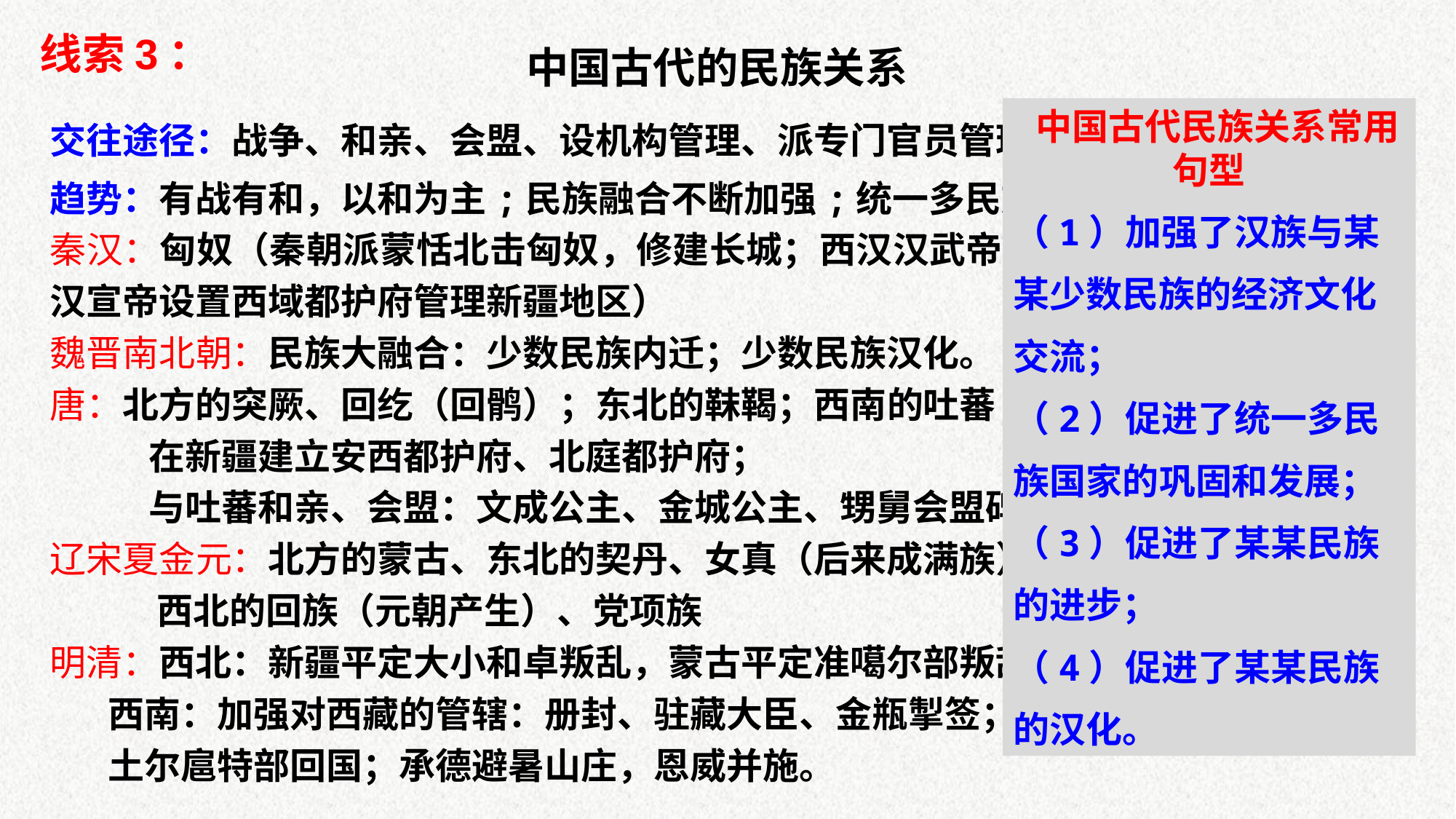

线索3：
中国古代的民族关系
 中国古代民族关系常用句型
（1）加强了汉族与某某少数民族的经济文化交流；
（2）促进了统一多民族国家的巩固和发展；
（3）促进了某某民族的进步；
（4）促进了某某民族的汉化。
交往途径：战争、和亲、会盟、设机构管理、派专门官员管理、册封等
趋势：有战有和，以和为主;民族融合不断加强;统一多民族国家巩固发展。
秦汉：匈奴（秦朝派蒙恬北击匈奴，修建长城；西汉汉武帝派卫青霍去病三击匈奴，汉宣帝设置西域都护府管理新疆地区）
魏晋南北朝：民族大融合：少数民族内迁；少数民族汉化。
唐：北方的突厥、回纥（回鹘）；东北的靺鞨；西南的吐蕃
           在新疆建立安西都护府、北庭都护府；
           与吐蕃和亲、会盟：文成公主、金城公主、甥舅会盟碑。
辽宋夏金元：北方的蒙古、东北的契丹、女真（后来成满族）、
            西北的回族（元朝产生）、党项族
明清：西北：新疆平定大小和卓叛乱，蒙古平定准噶尔部叛乱；
      西南：加强对西藏的管辖：册封、驻藏大臣、金瓶掣签；
      土尔扈特部回国；承德避暑山庄，恩威并施。